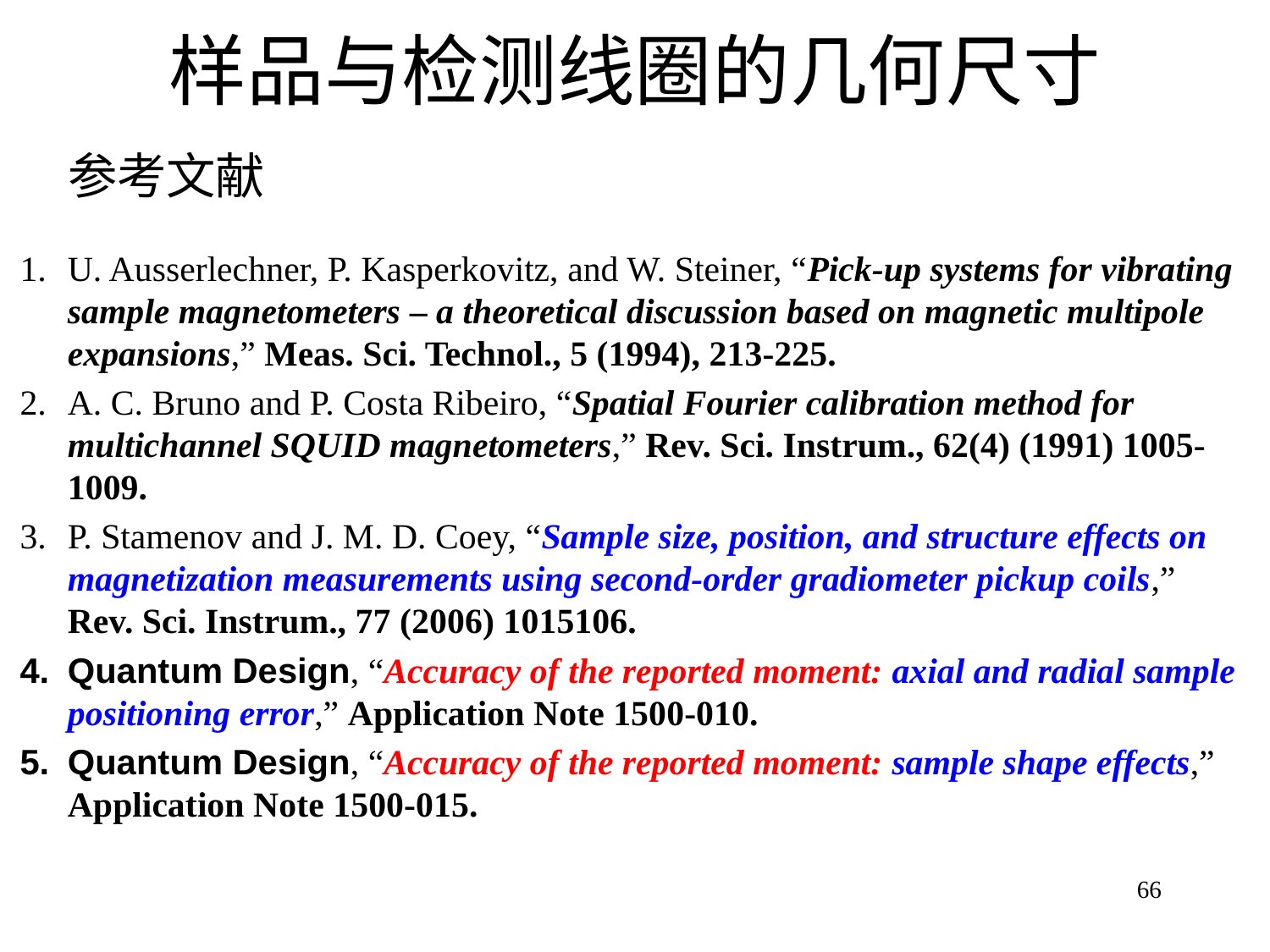

# 样品与检测线圈的几何尺寸
参考文献
U. Ausserlechner, P. Kasperkovitz, and W. Steiner, “Pick-up systems for vibrating sample magnetometers – a theoretical discussion based on magnetic multipole expansions,” Meas. Sci. Technol., 5 (1994), 213-225.
A. C. Bruno and P. Costa Ribeiro, “Spatial Fourier calibration method for multichannel SQUID magnetometers,” Rev. Sci. Instrum., 62(4) (1991) 1005-1009.
P. Stamenov and J. M. D. Coey, “Sample size, position, and structure effects on magnetization measurements using second-order gradiometer pickup coils,” Rev. Sci. Instrum., 77 (2006) 1015106.
Quantum Design, “Accuracy of the reported moment: axial and radial sample positioning error,” Application Note 1500-010.
Quantum Design, “Accuracy of the reported moment: sample shape effects,” Application Note 1500-015.
66